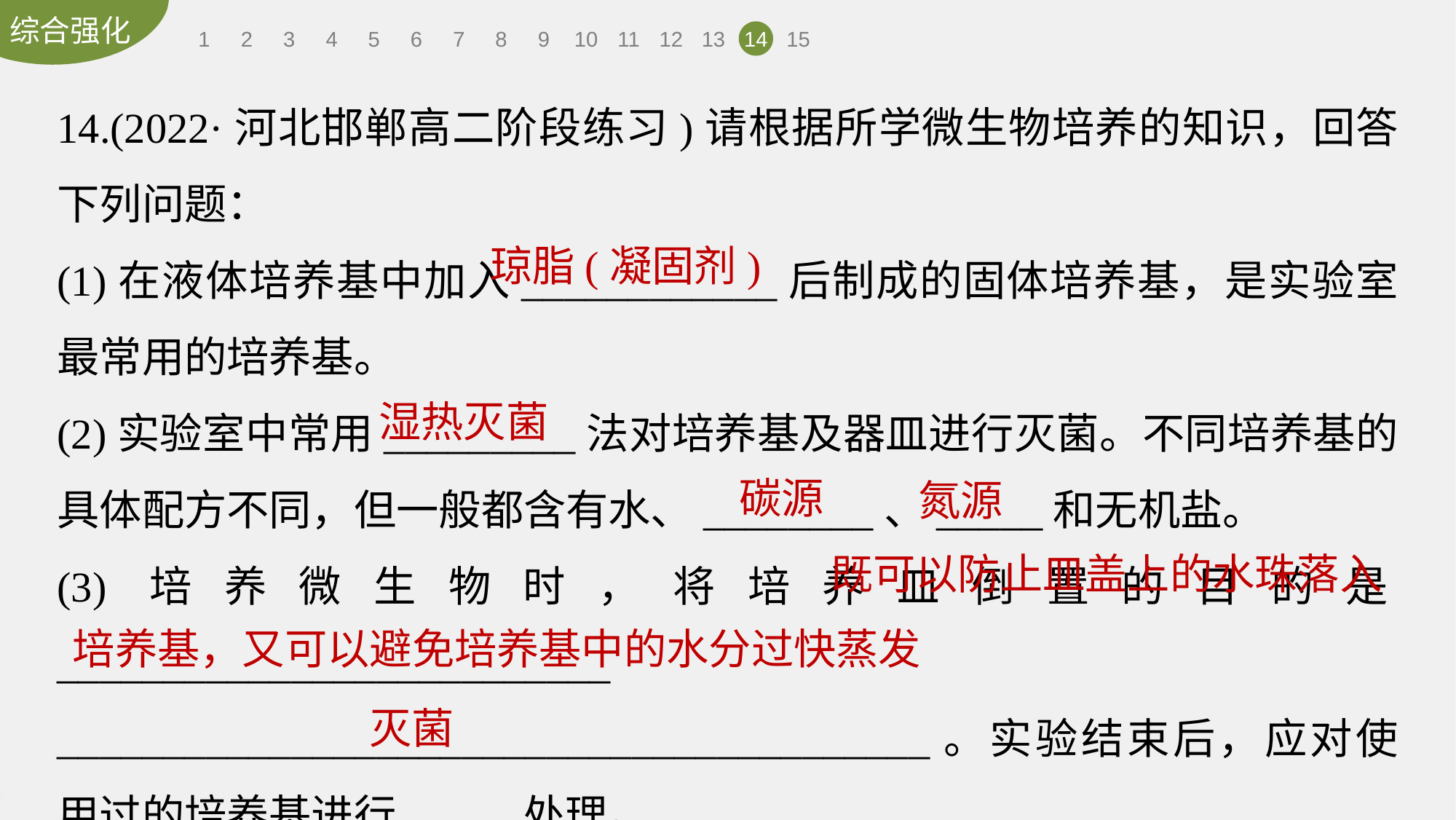

1
2
3
4
5
6
7
8
9
10
11
12
13
14
15
14.(2022·河北邯郸高二阶段练习)请根据所学微生物培养的知识，回答下列问题：
(1)在液体培养基中加入____________后制成的固体培养基，是实验室最常用的培养基。
(2)实验室中常用_________法对培养基及器皿进行灭菌。不同培养基的具体配方不同，但一般都含有水、________、_____和无机盐。
(3)培养微生物时，将培养皿倒置的目的是__________________________
_________________________________________。实验结束后，应对使用过的培养基进行_____处理。
琼脂(凝固剂)
湿热灭菌
碳源
氮源
既可以防止皿盖上的水珠落入
培养基，又可以避免培养基中的水分过快蒸发
灭菌